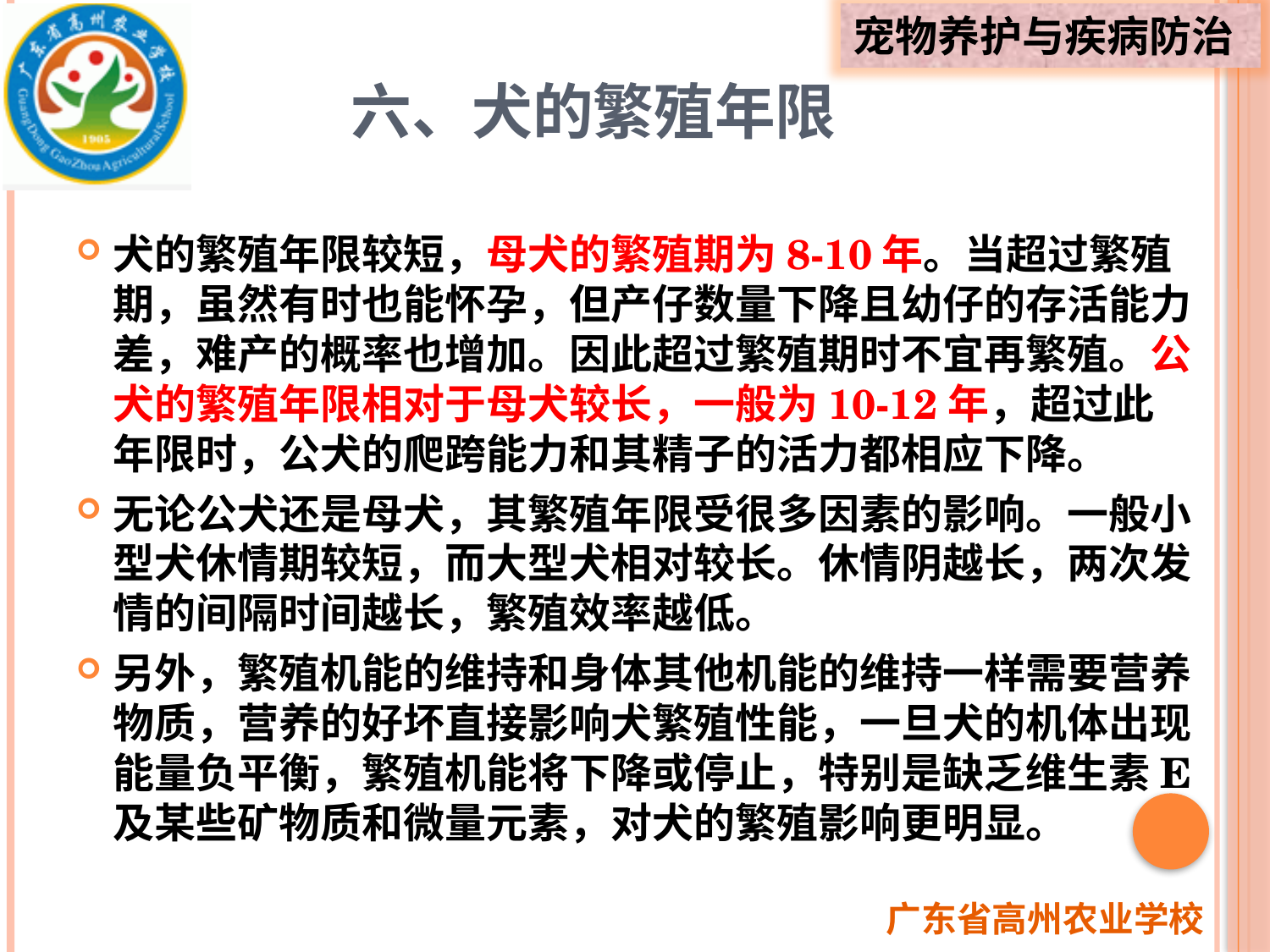

# 六、犬的繁殖年限
犬的繁殖年限较短，母犬的繁殖期为8-10年。当超过繁殖期，虽然有时也能怀孕，但产仔数量下降且幼仔的存活能力差，难产的概率也增加。因此超过繁殖期时不宜再繁殖。公犬的繁殖年限相对于母犬较长，一般为10-12年，超过此年限时，公犬的爬跨能力和其精子的活力都相应下降。
无论公犬还是母犬，其繁殖年限受很多因素的影响。一般小型犬休情期较短，而大型犬相对较长。休情阴越长，两次发情的间隔时间越长，繁殖效率越低。
另外，繁殖机能的维持和身体其他机能的维持一样需要营养物质，营养的好坏直接影响犬繁殖性能，一旦犬的机体出现能量负平衡，繁殖机能将下降或停止，特别是缺乏维生素E及某些矿物质和微量元素，对犬的繁殖影响更明显。